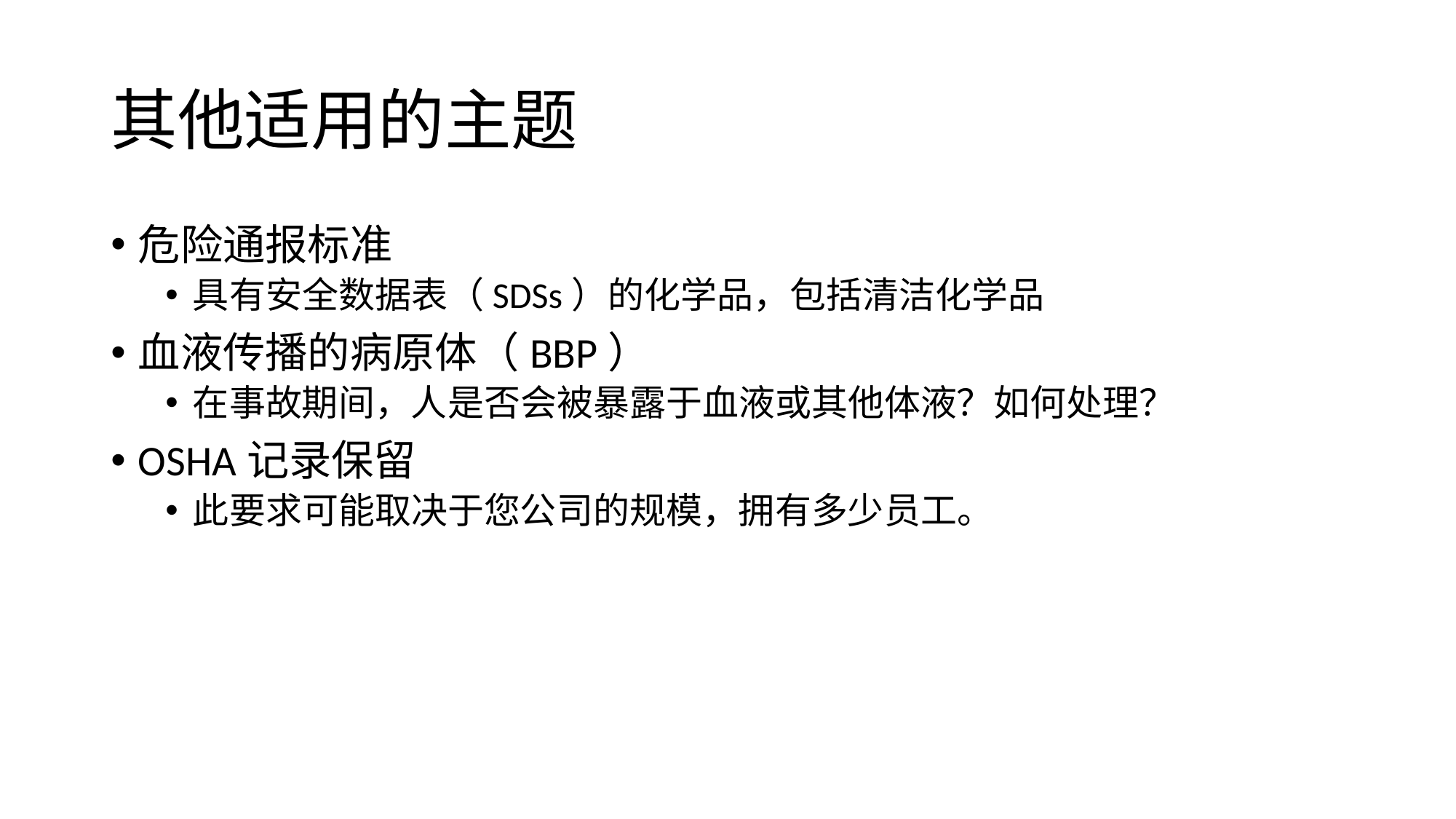

# 其他适用的主题
危险通报标准
具有安全数据表（SDSs）的化学品，包括清洁化学品
血液传播的病原体（BBP）
在事故期间，人是否会被暴露于血液或其他体液？如何处理？
OSHA记录保留
此要求可能取决于您公司的规模，拥有多少员工。